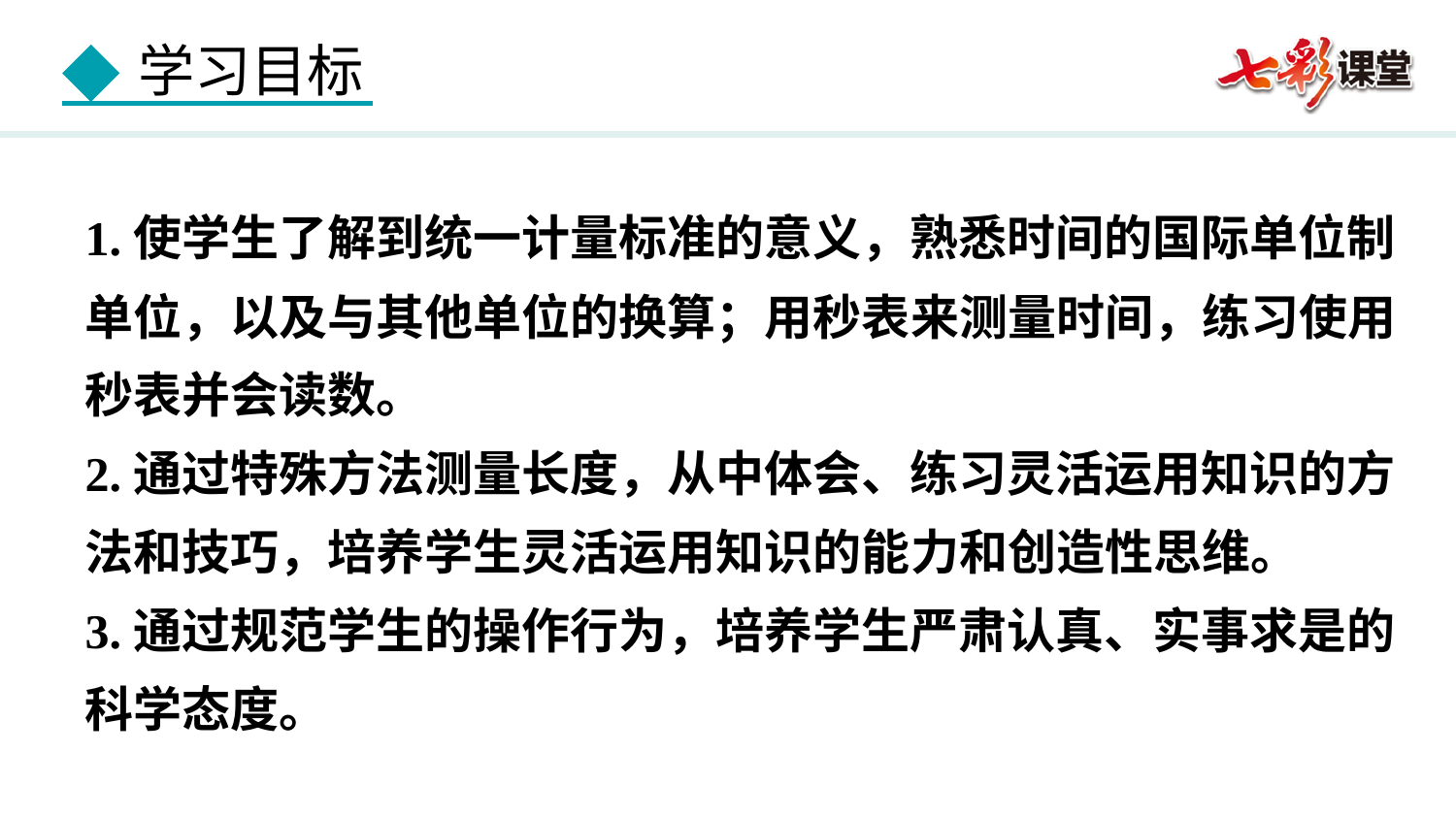

1.使学生了解到统一计量标准的意义，熟悉时间的国际单位制单位，以及与其他单位的换算；用秒表来测量时间，练习使用秒表并会读数。
2.通过特殊方法测量长度，从中体会、练习灵活运用知识的方法和技巧，培养学生灵活运用知识的能力和创造性思维。
3.通过规范学生的操作行为，培养学生严肃认真、实事求是的科学态度。